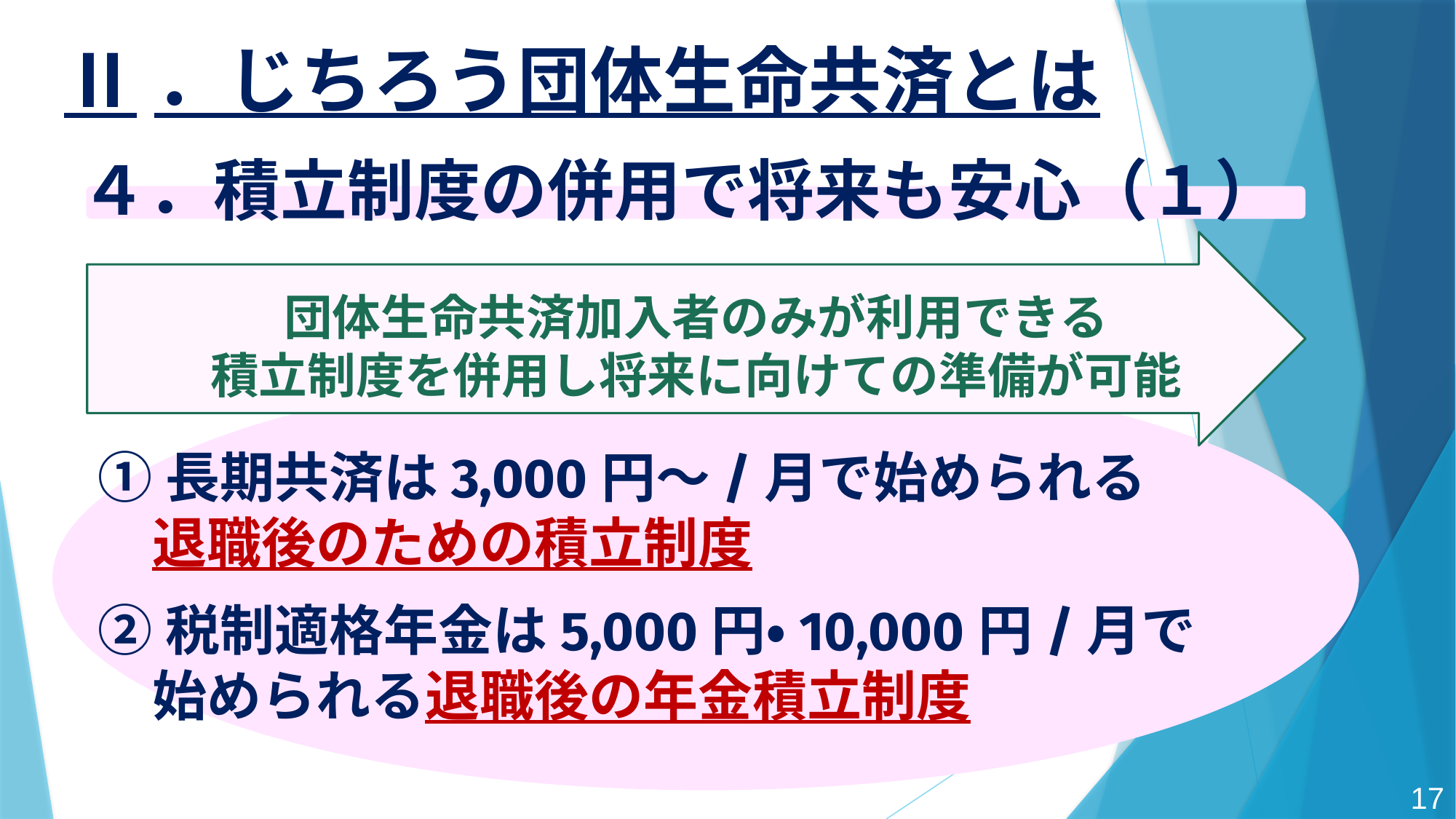

# Ⅱ．じちろう団体生命共済とは
４．積立制度の併用で将来も安心（１）

団体生命共済加入者のみが利用できる
積立制度を併用し将来に向けての準備が可能

①長期共済は3,000円～/月で始められる
　退職後のための積立制度

②税制適格年金は5,000円・10,000円/月で
　始められる退職後の年金積立制度
17